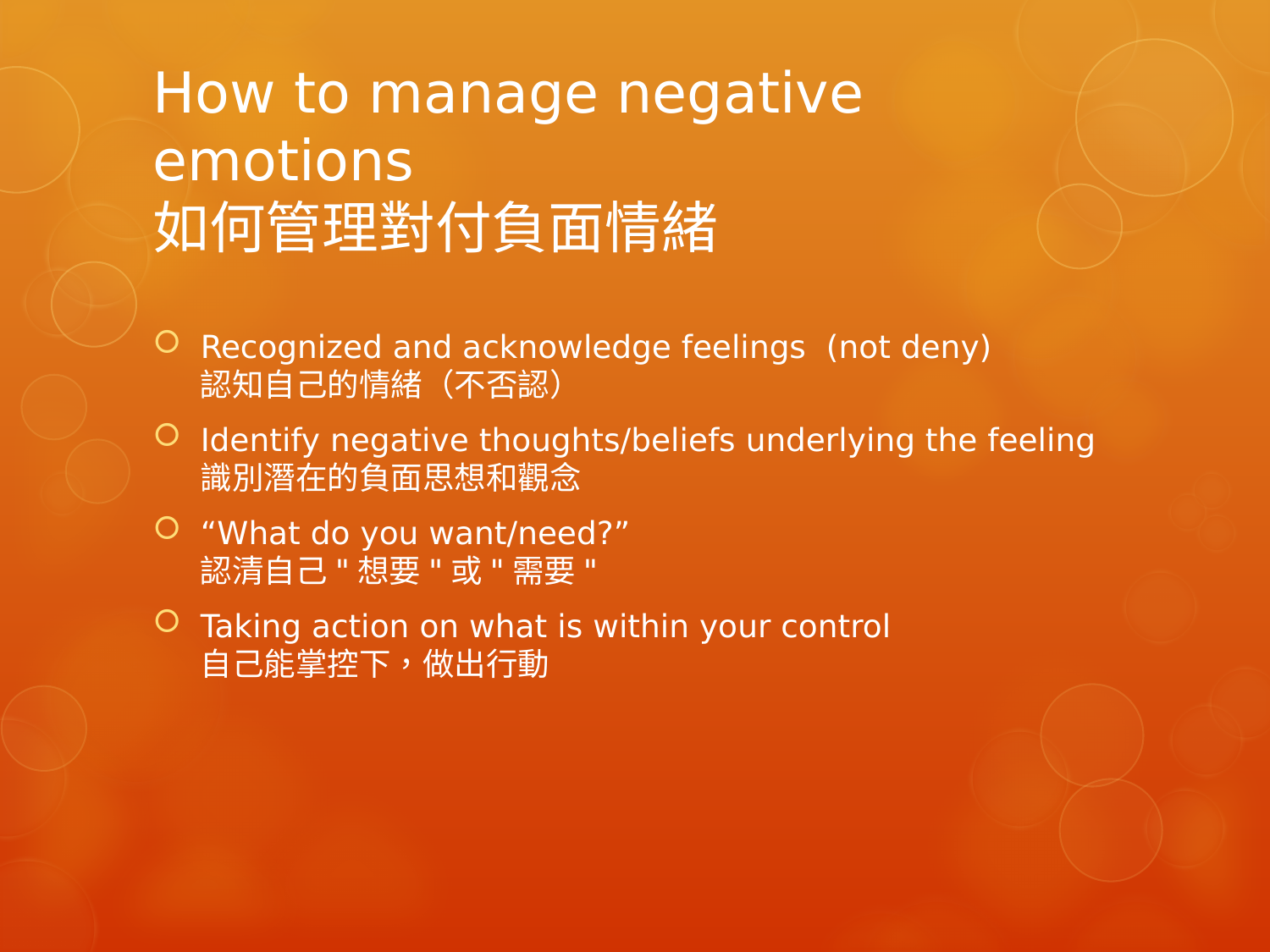

# How to manage negative emotions 如何管理對付負面情緒
Recognized and acknowledge feelings  (not deny)
認知自己的情緒（不否認）
Identify negative thoughts/beliefs underlying the feeling
識別潛在的負面思想和觀念
“What do you want/need?”
認清自己"想要"或"需要"
Taking action on what is within your control
自己能掌控下，做出行動